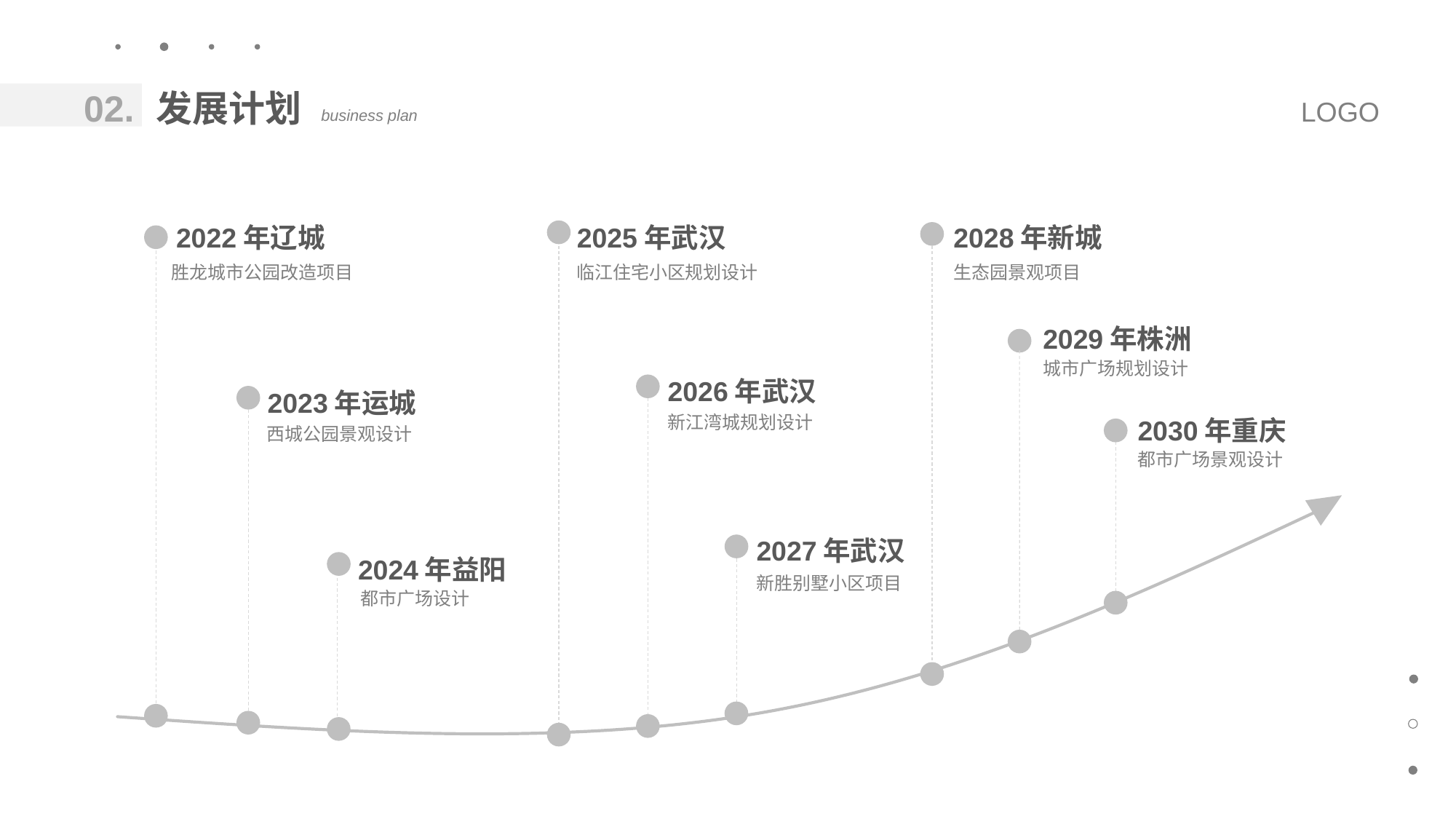

02.
发展计划

LOGO

business plan
2022年辽城
2025年武汉
2028年新城

胜龙城市公园改造项目
临江住宅小区规划设计
生态园景观项目
2029年株洲

城市广场规划设计
2026年武汉
2023年运城

新江湾城规划设计
2030年重庆
西城公园景观设计

都市广场景观设计

2027年武汉

2024年益阳

新胜别墅小区项目
都市广场设计